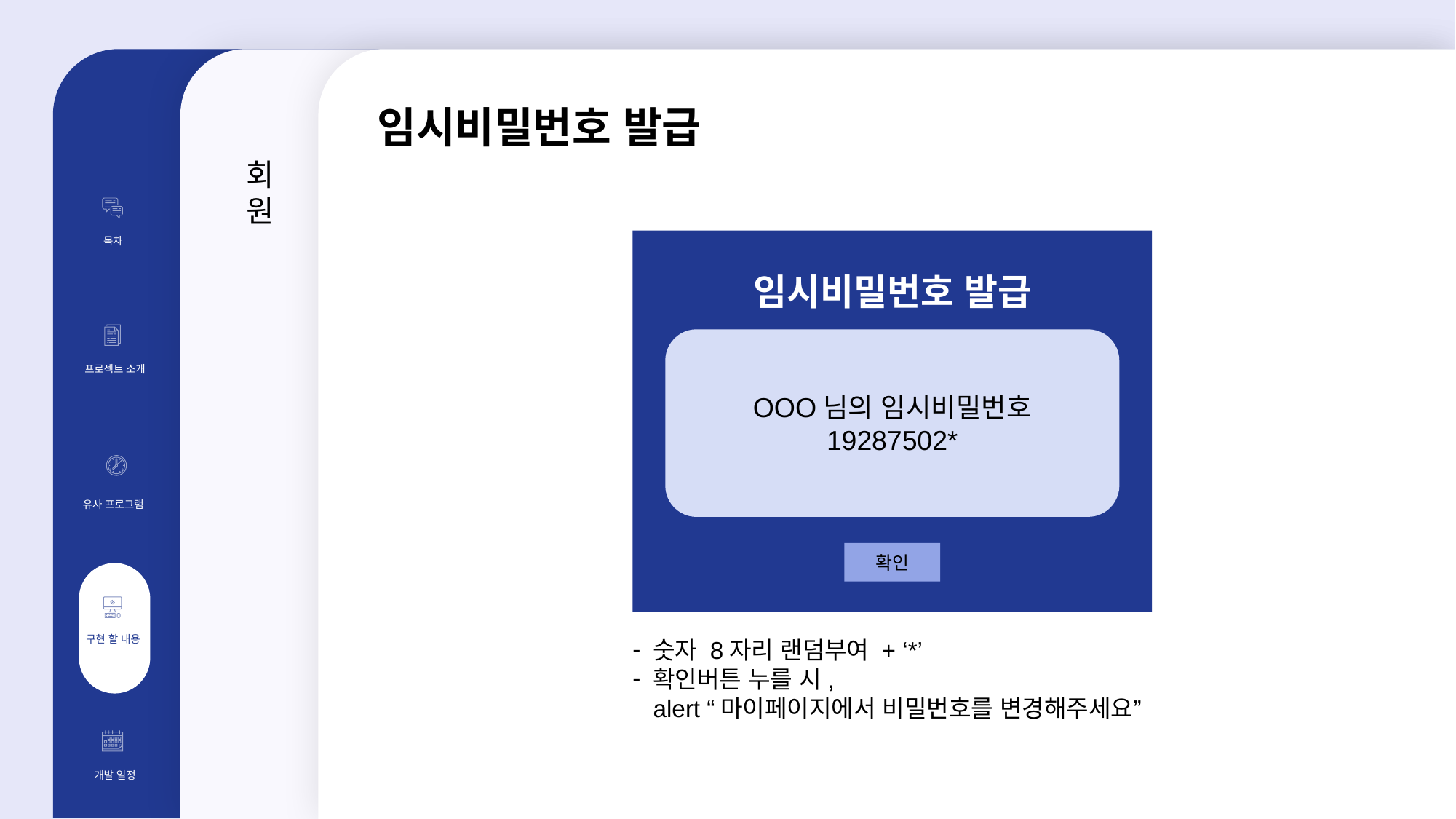

### Chart

| Category |
|---|
임시비밀번호 발급
회원

목차

임시비밀번호 발급

OOO님의 임시비밀번호
19287502*
ID

OOO님
환영합니다!
프로젝트 소개
프로젝트
소개

### Chart

| Category |
|---|
PW

아이디찾기
비밀번호 찾기
유사 프로그램
확인

구현 할 내용
숫자 8자리 랜덤부여 + ‘*’
확인버튼 누를 시,
alert “마이페이지에서 비밀번호를 변경해주세요”

개발 일정